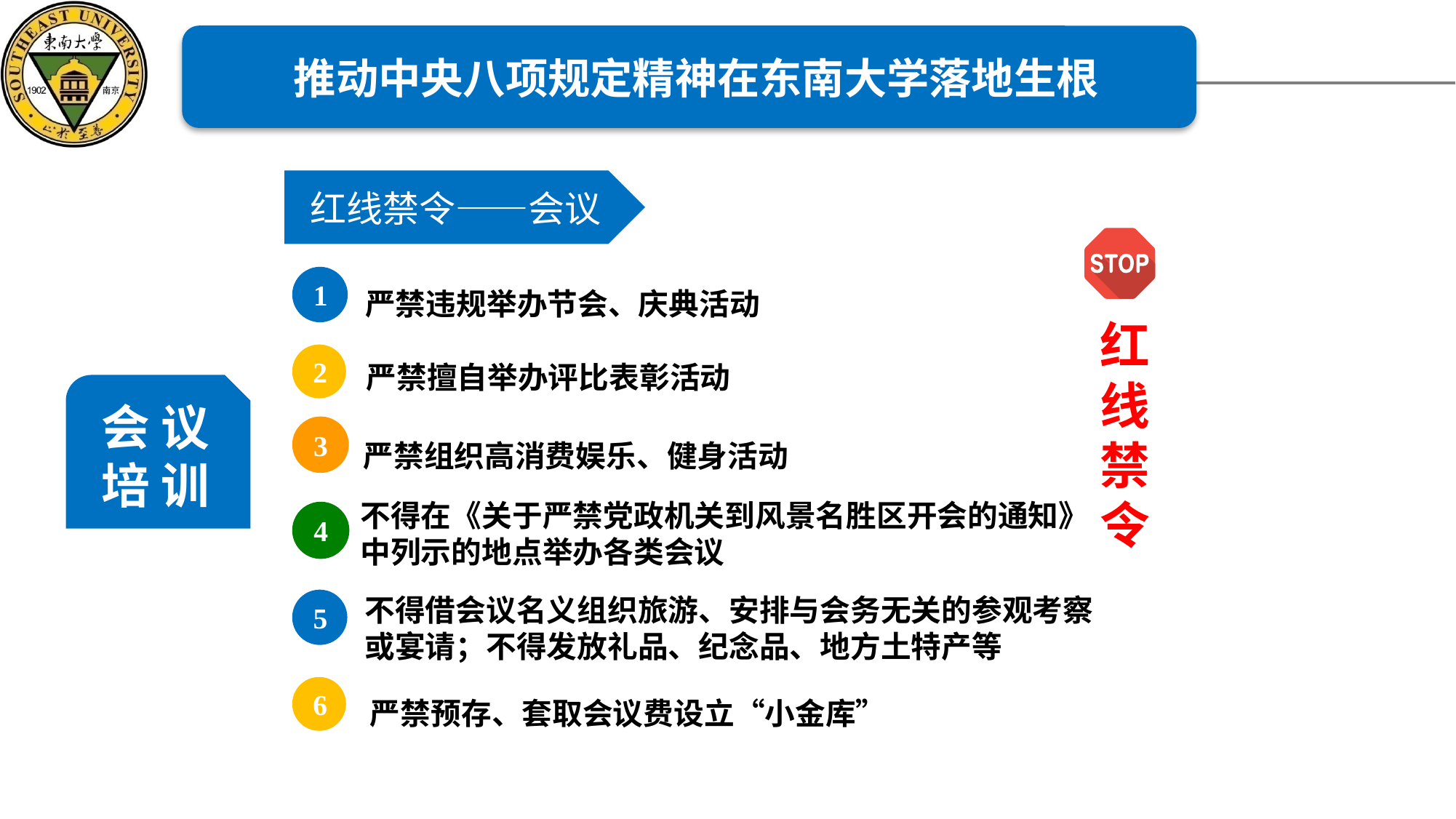

推动中央八项规定精神在东南大学落地生根
红线禁令——会议

严禁违规举办节会、庆典活动PLE

1
红线禁令
严禁擅自举办评比表彰活动
2
会 议
培 训
严禁组织高消费娱乐、健身活动
3
不得在《关于严禁党政机关到风景名胜区开会的通知》中列示的地点举办各类会议
4
不得借会议名义组织旅游、安排与会务无关的参观考察或宴请；不得发放礼品、纪念品、地方土特产等
5
严禁预存、套取会议费设立“小金库”
6